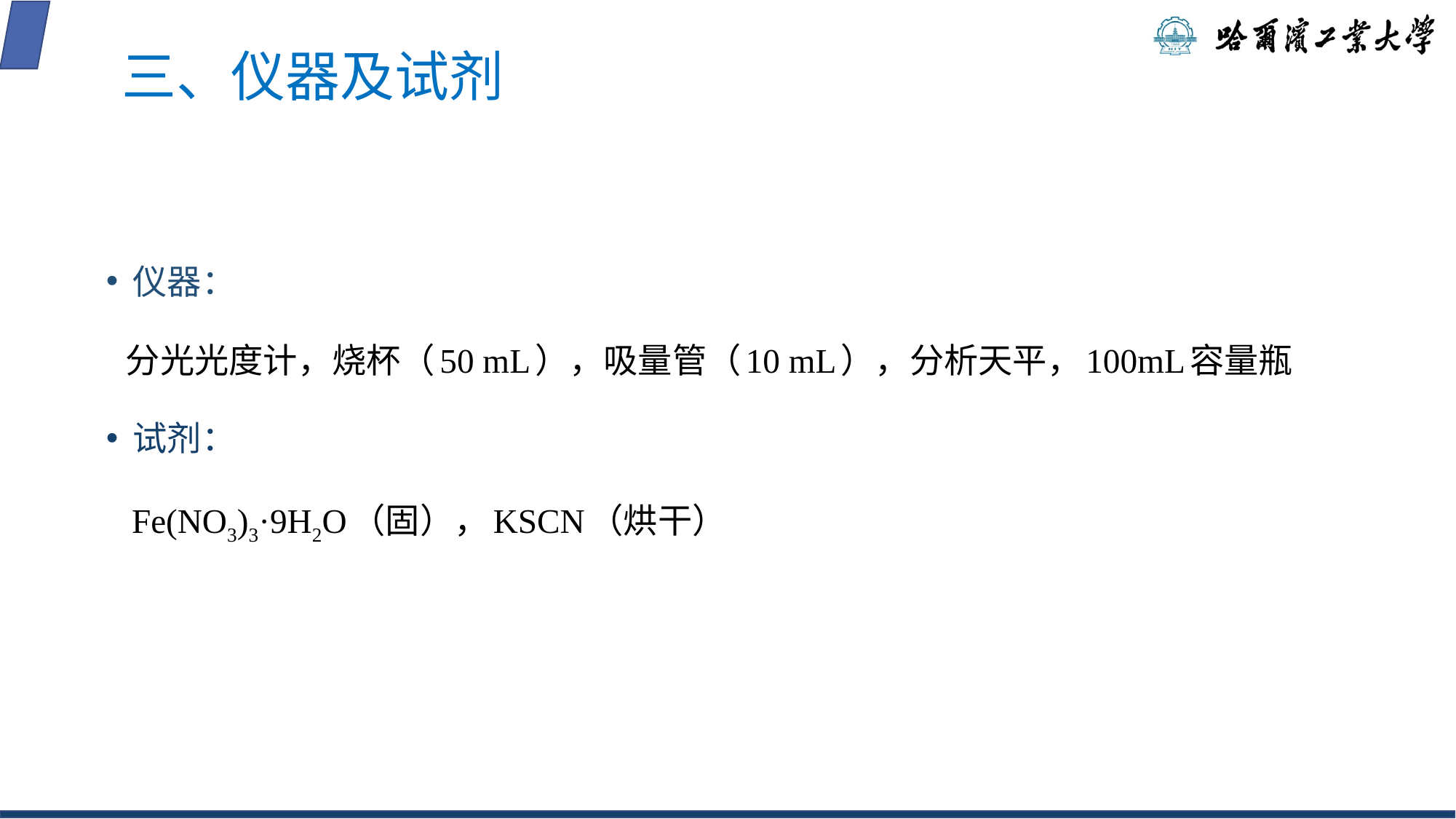

# 三、仪器及试剂
仪器：
  分光光度计，烧杯（50 mL），吸量管（10 mL），分析天平，100mL容量瓶
试剂：
   Fe(NO3)3·9H2O（固），KSCN（烘干）